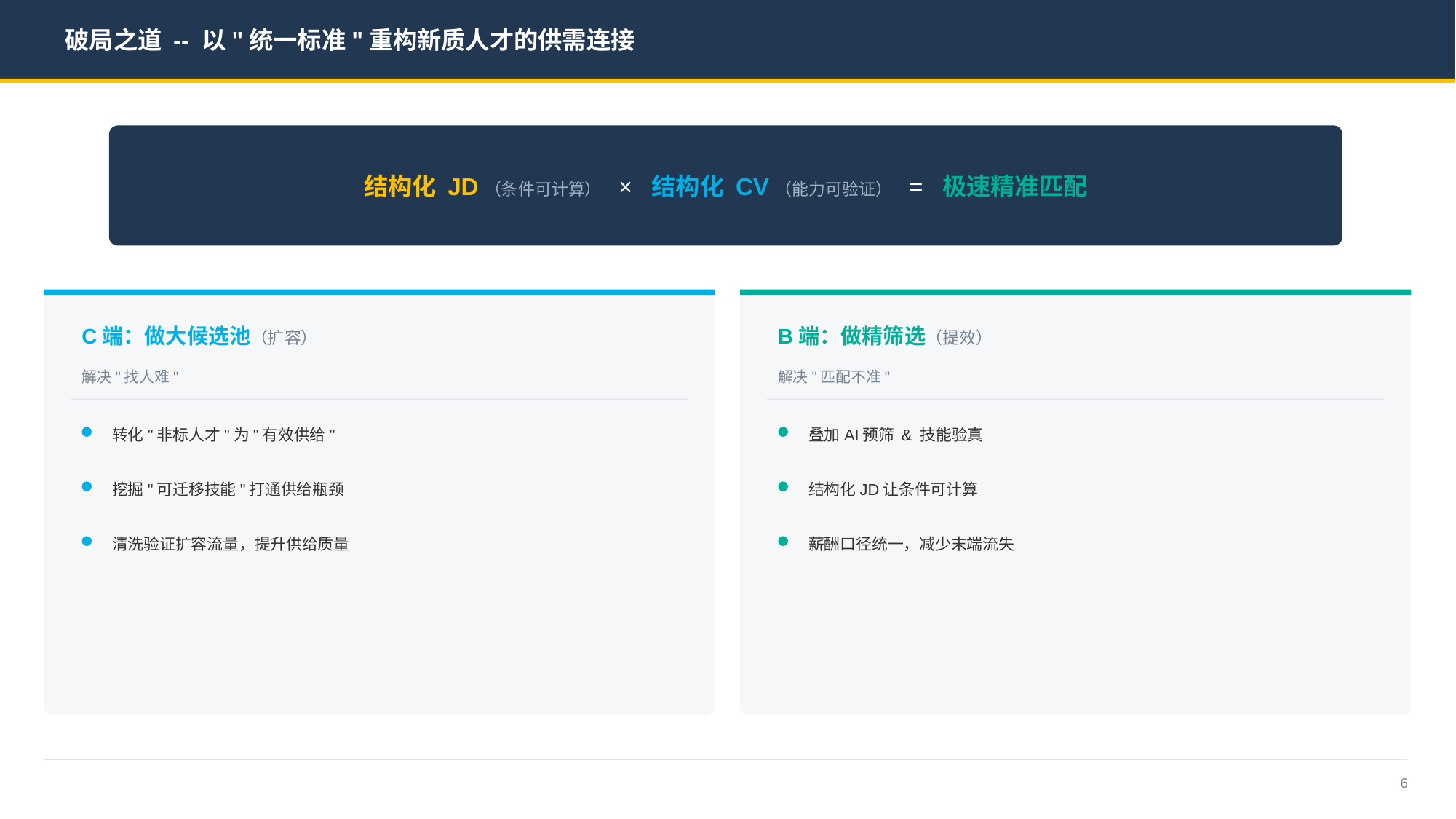

破局之道 -- 以"统一标准"重构新质人才的供需连接

结构化 JD（条件可计算）  ×  结构化 CV（能力可验证）  =  极速精准匹配

C端：做大候选池（扩容）
B端：做精筛选（提效）
解决"找人难"
解决"匹配不准"

转化"非标人才"为"有效供给"
叠加AI预筛 & 技能验真

挖掘"可迁移技能"打通供给瓶颈
结构化JD让条件可计算

清洗验证扩容流量，提升供给质量
薪酬口径统一，减少末端流失

6